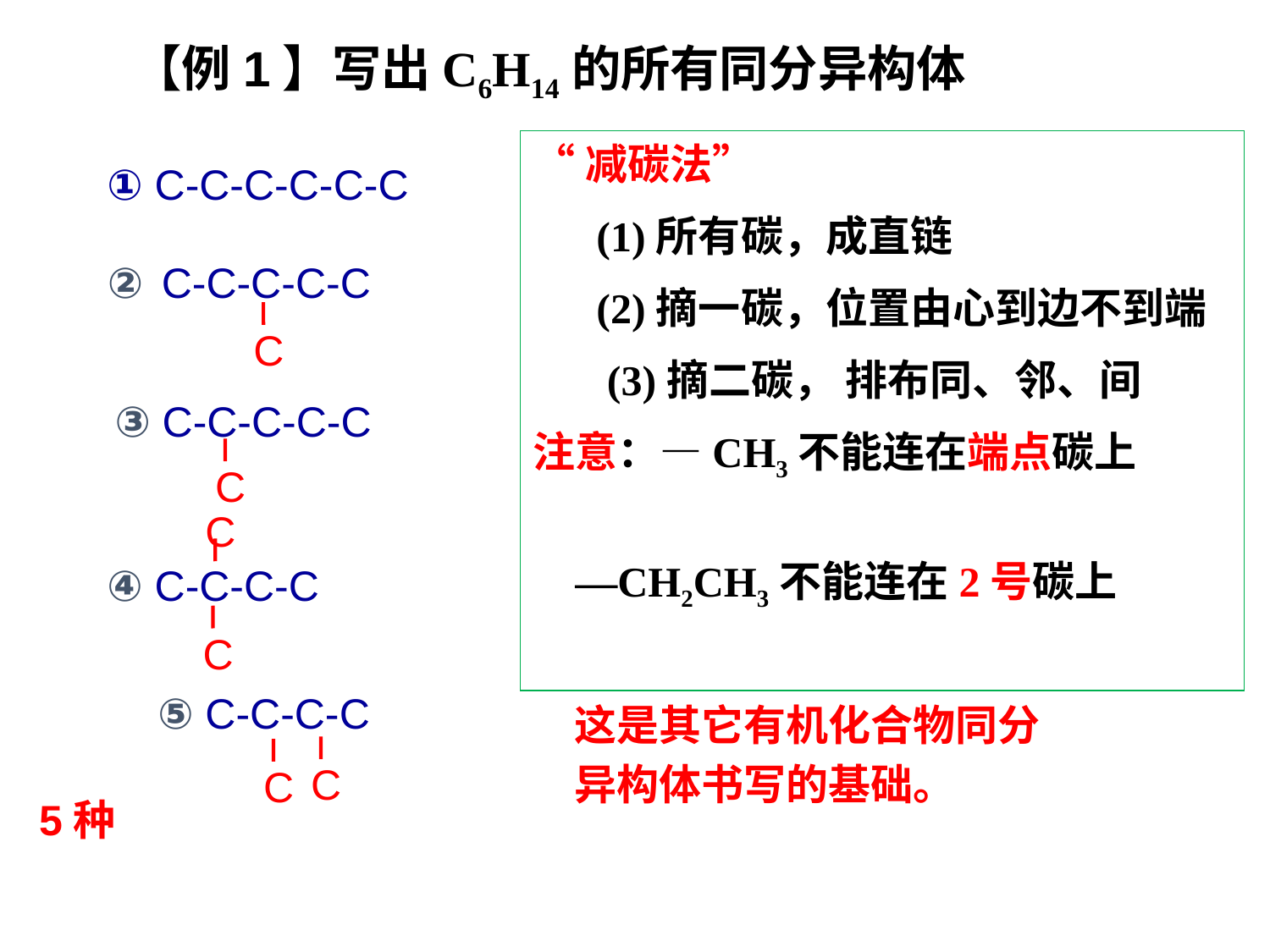

【例1】写出C6H14的所有同分异构体
“减碳法”
      (1)所有碳，成直链
      (2)摘一碳，位置由心到边不到端
       (3)摘二碳， 排布同、邻、间
注意：—CH3不能连在端点碳上
    —CH2CH3不能连在2号碳上

① C-C-C-C-C-C
② C-C-C-C-C

C
③ C-C-C-C-C

C
C

④ C-C-C-C

C
⑤ C-C-C-C
这是其它有机化合物同分
异构体书写的基础。

C

C
5种